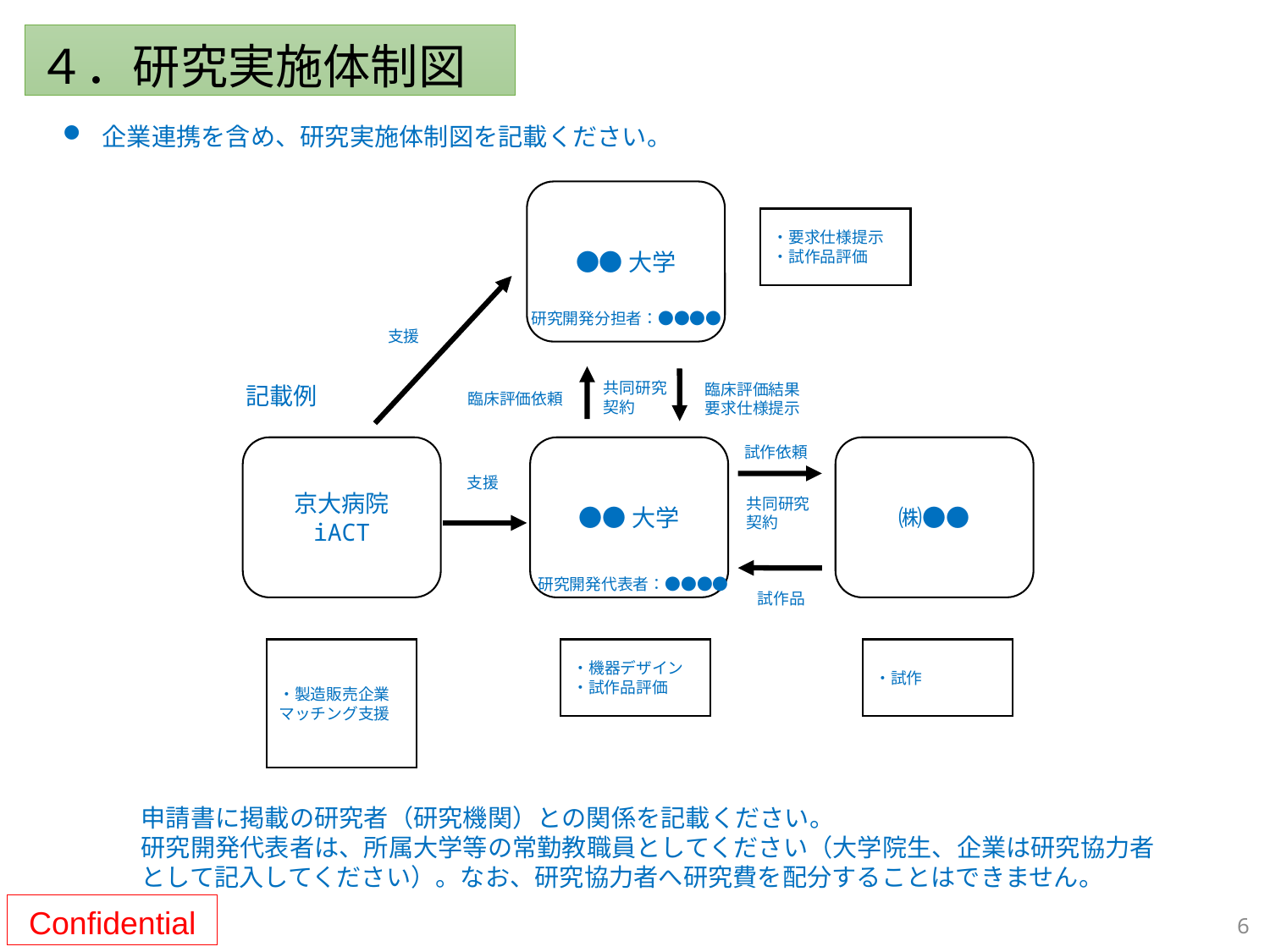

４．研究実施体制図
企業連携を含め、研究実施体制図を記載ください。
●●大学
・要求仕様提示
・試作品評価
研究開発分担者：●●●●
支援
共同研究
契約
臨床評価結果
要求仕様提示
記載例
臨床評価依頼
試作依頼
京大病院
iACT
●●大学
㈱●●
支援
共同研究
契約
研究開発代表者：●●●●
試作品
・製造販売企業マッチング支援
・機器デザイン
・試作品評価
・試作
申請書に掲載の研究者（研究機関）との関係を記載ください。
研究開発代表者は、所属大学等の常勤教職員としてください（大学院生、企業は研究協力者として記入してください）。なお、研究協力者へ研究費を配分することはできません。

6